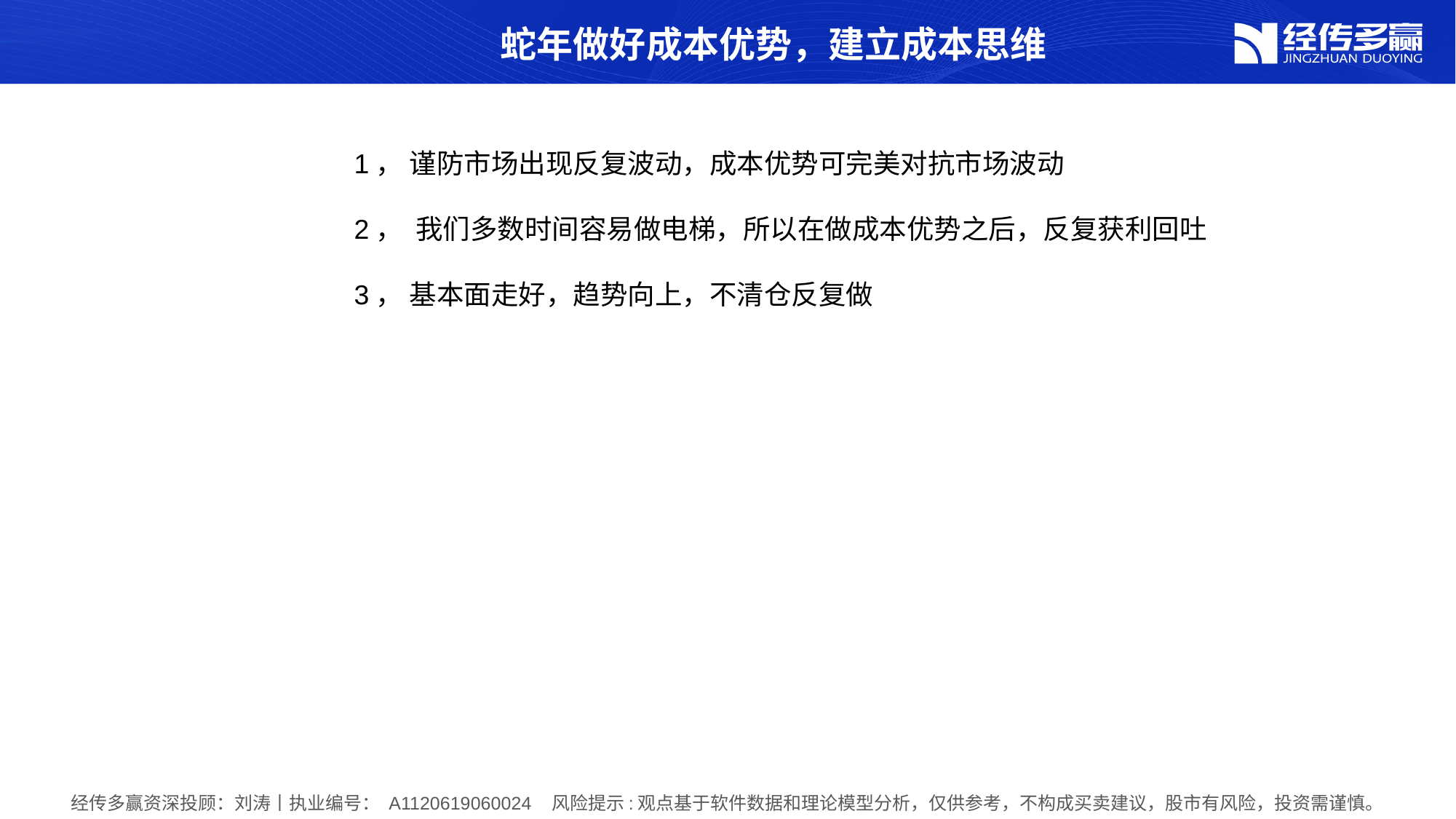

蛇年做好成本优势，建立成本思维

1， 谨防市场出现反复波动，成本优势可完美对抗市场波动

2，  我们多数时间容易做电梯，所以在做成本优势之后，反复获利回吐

3， 基本面走好，趋势向上，不清仓反复做